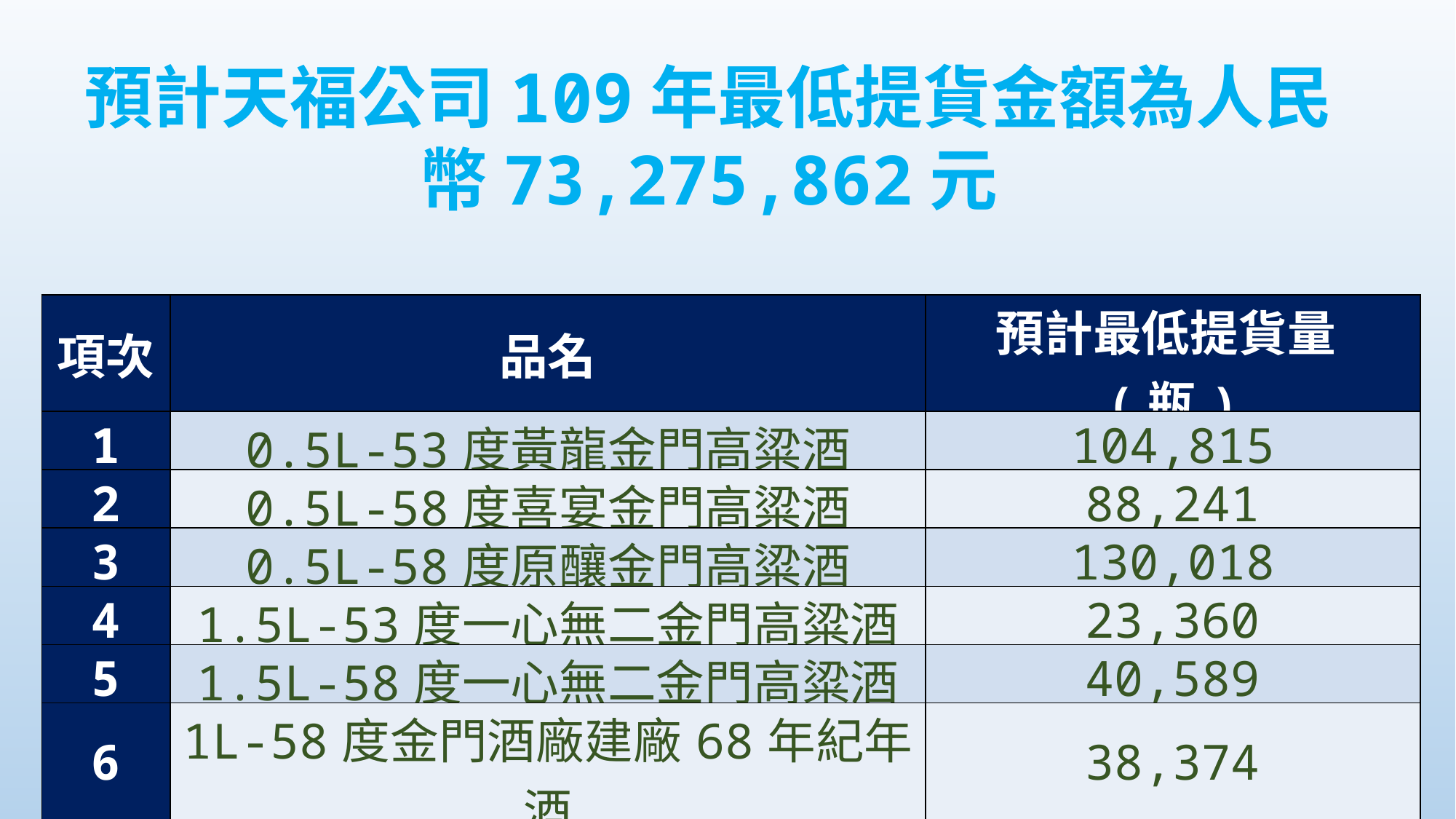

預計天福公司109年最低提貨金額為人民幣73,275,862元
| 項次 | 品名 | 預計最低提貨量(瓶) |
| --- | --- | --- |
| 1 | 0.5L-53度黃龍金門高粱酒 | 104,815 |
| 2 | 0.5L-58度喜宴金門高粱酒 | 88,241 |
| 3 | 0.5L-58度原釀金門高粱酒 | 130,018 |
| 4 | 1.5L-53度一心無二金門高粱酒 | 23,360 |
| 5 | 1.5L-58度一心無二金門高粱酒 | 40,589 |
| 6 | 1L-58度金門酒廠建廠68年紀年酒 | 38,374 |
|  | 合計 | 425,397 |